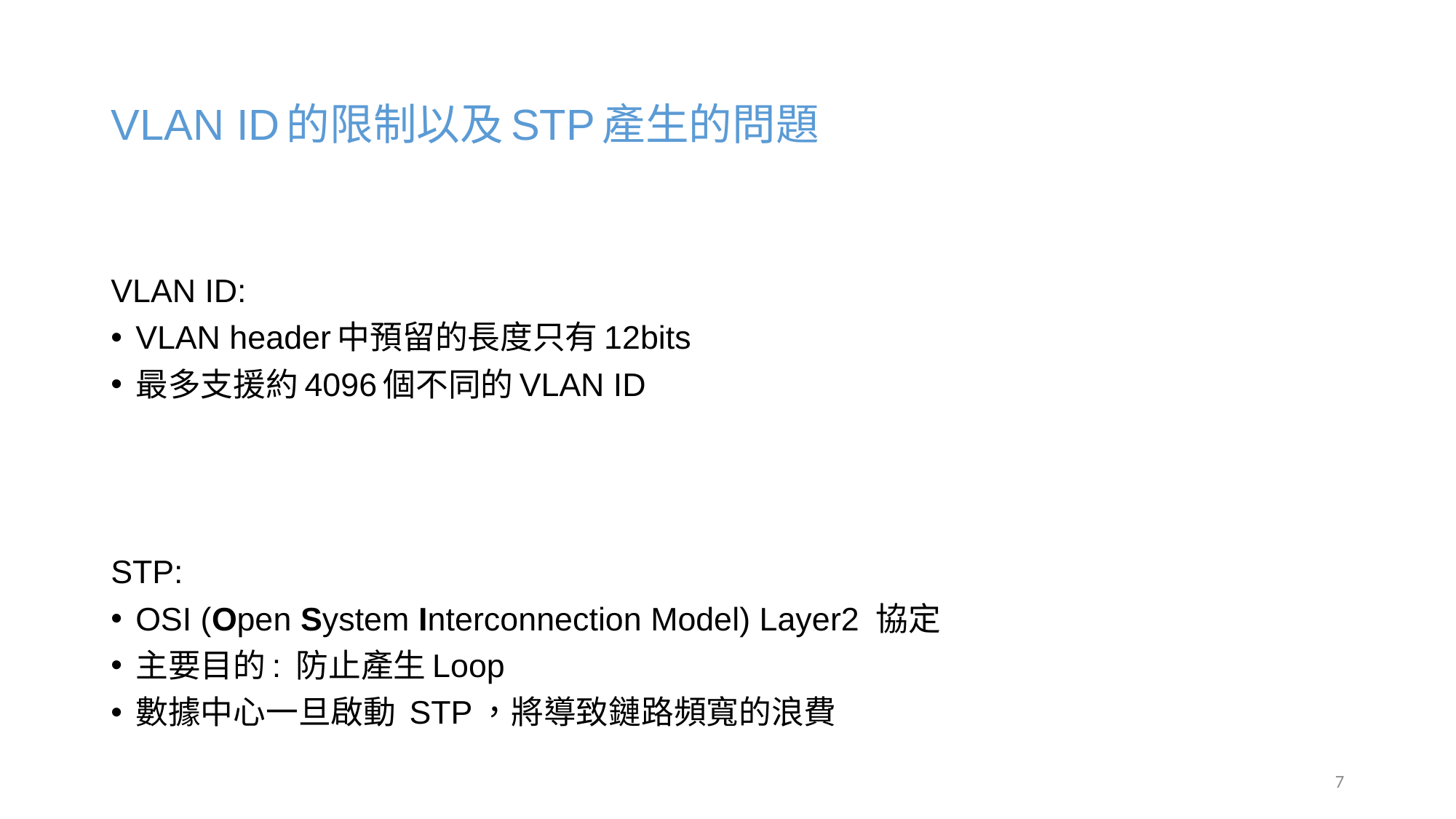

# VLAN ID的限制以及STP產生的問題

VLAN ID:
VLAN header中預留的長度只有12bits
最多支援約4096個不同的VLAN ID

STP:
OSI (Open System Interconnection Model) Layer2 協定
主要目的: 防止產生Loop
數據中心一旦啟動 STP，將導致鏈路頻寬的浪費

7